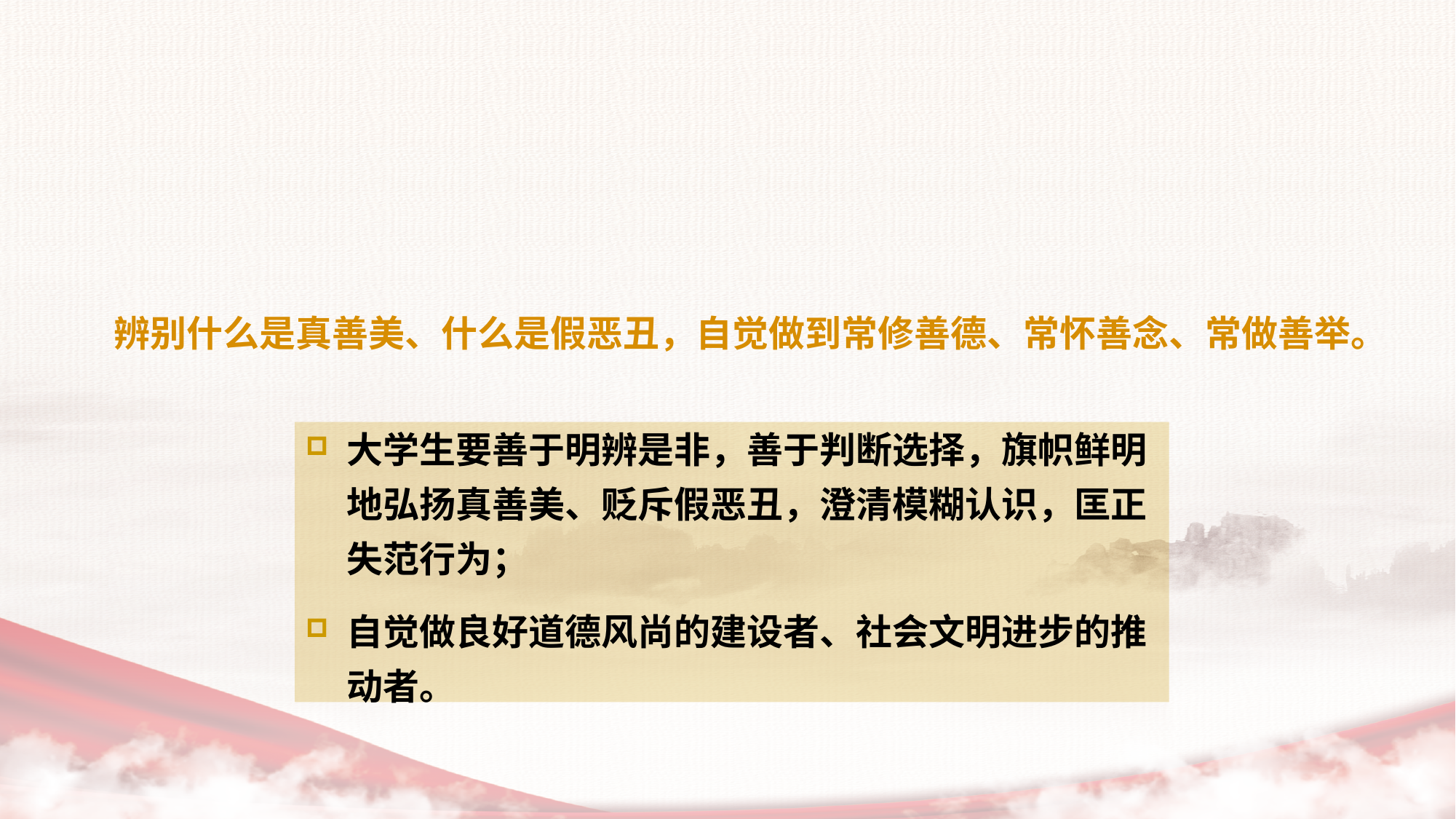

辨别什么是真善美、什么是假恶丑，自觉做到常修善德、常怀善念、常做善举。
大学生要善于明辨是非，善于判断选择，旗帜鲜明地弘扬真善美、贬斥假恶丑，澄清模糊认识，匡正失范行为；
自觉做良好道德风尚的建设者、社会文明进步的推动者。